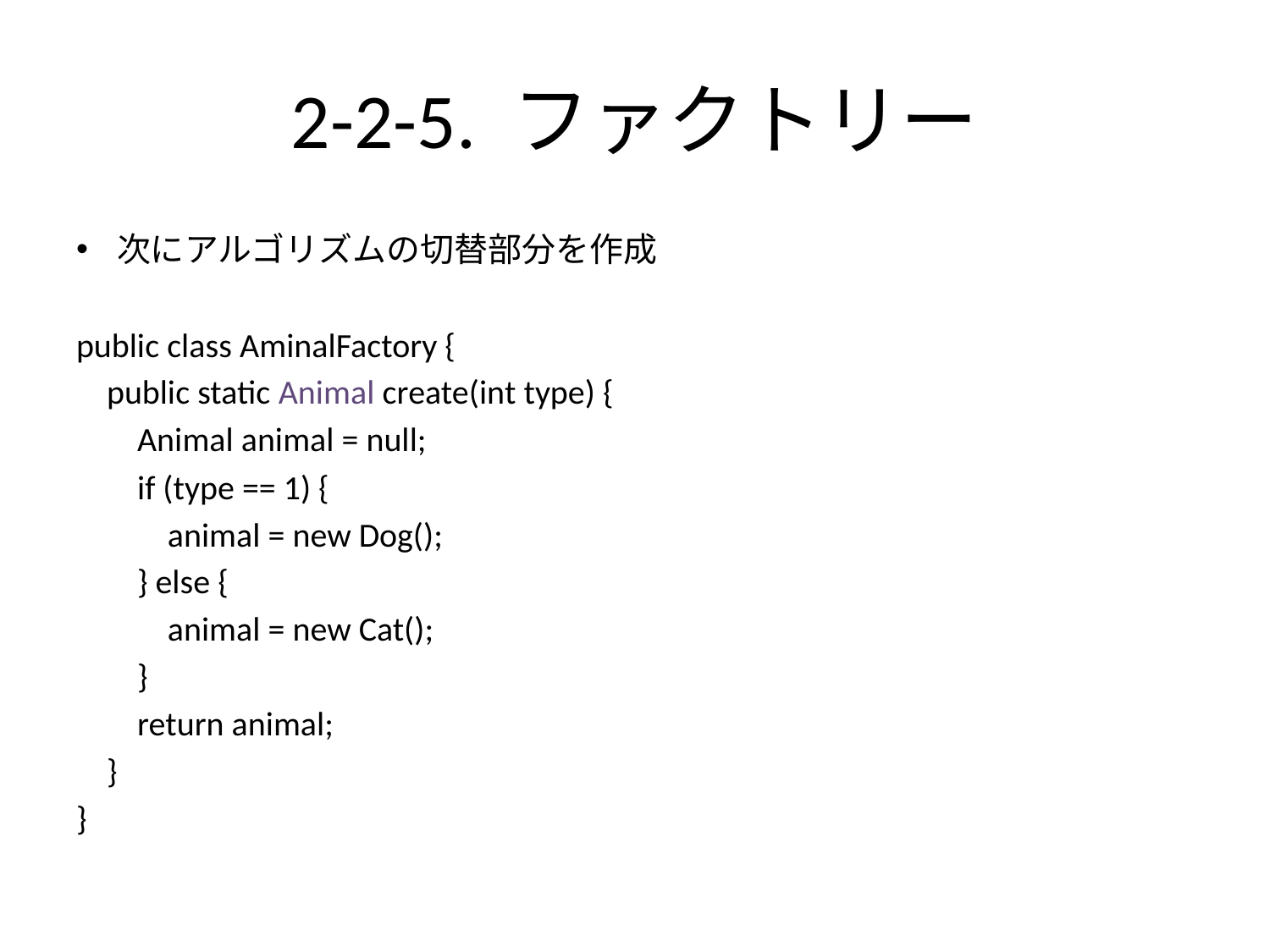

# 2-2-5. ファクトリー
次にアルゴリズムの切替部分を作成

public class AminalFactory {
    public static Animal create(int type) {
        Animal animal = null;
        if (type == 1) {
            animal = new Dog();
        } else {
            animal = new Cat();
        }
        return animal;
    }
}